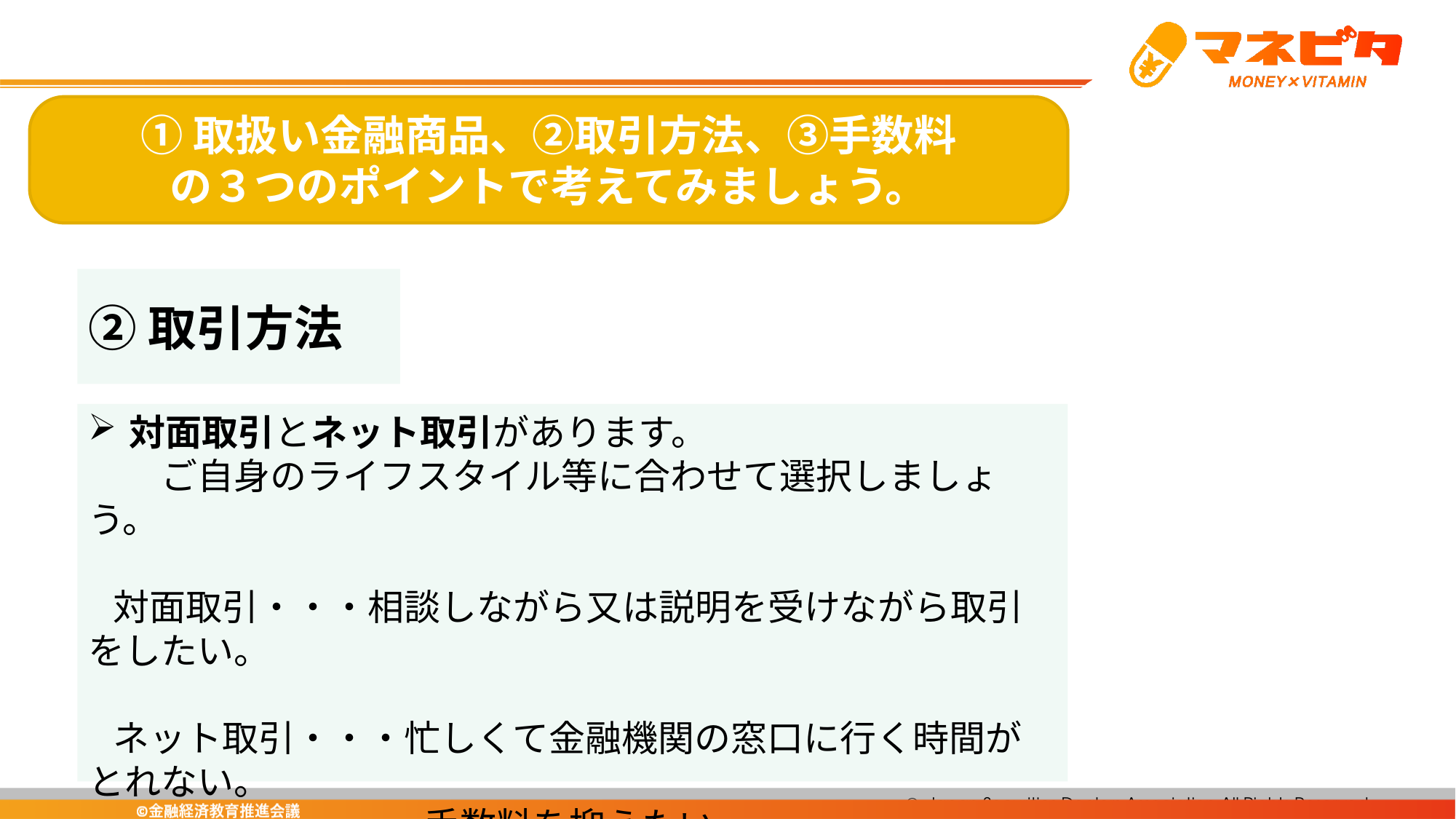

①取扱い金融商品、②取引方法、③手数料
の３つのポイントで考えてみましょう。
②取引方法
対面取引とネット取引があります。
　　ご自身のライフスタイル等に合わせて選択しましょう。

  対面取引・・・相談しながら又は説明を受けながら取引をしたい。

  ネット取引・・・忙しくて金融機関の窓口に行く時間がとれない。
　　　　　　　　 　手数料を抑えたい。

　　　※iDeCoの取引はネット取引又はコールセンターでの取引です。